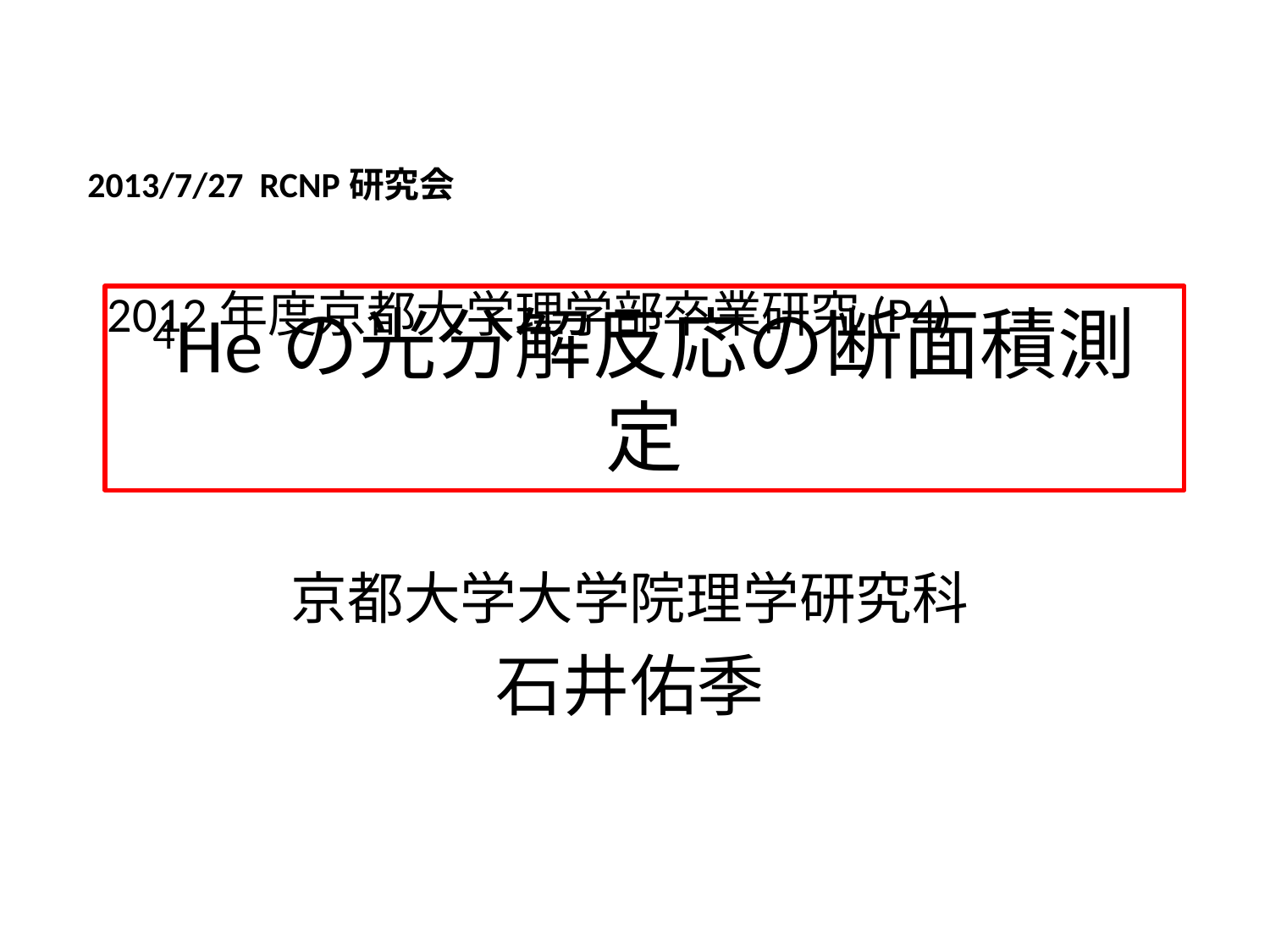

2013/7/27  RCNP研究会
2012年度京都大学理学部卒業研究(P4)
# 4Heの光分解反応の断面積測定
京都大学大学院理学研究科
石井佑季